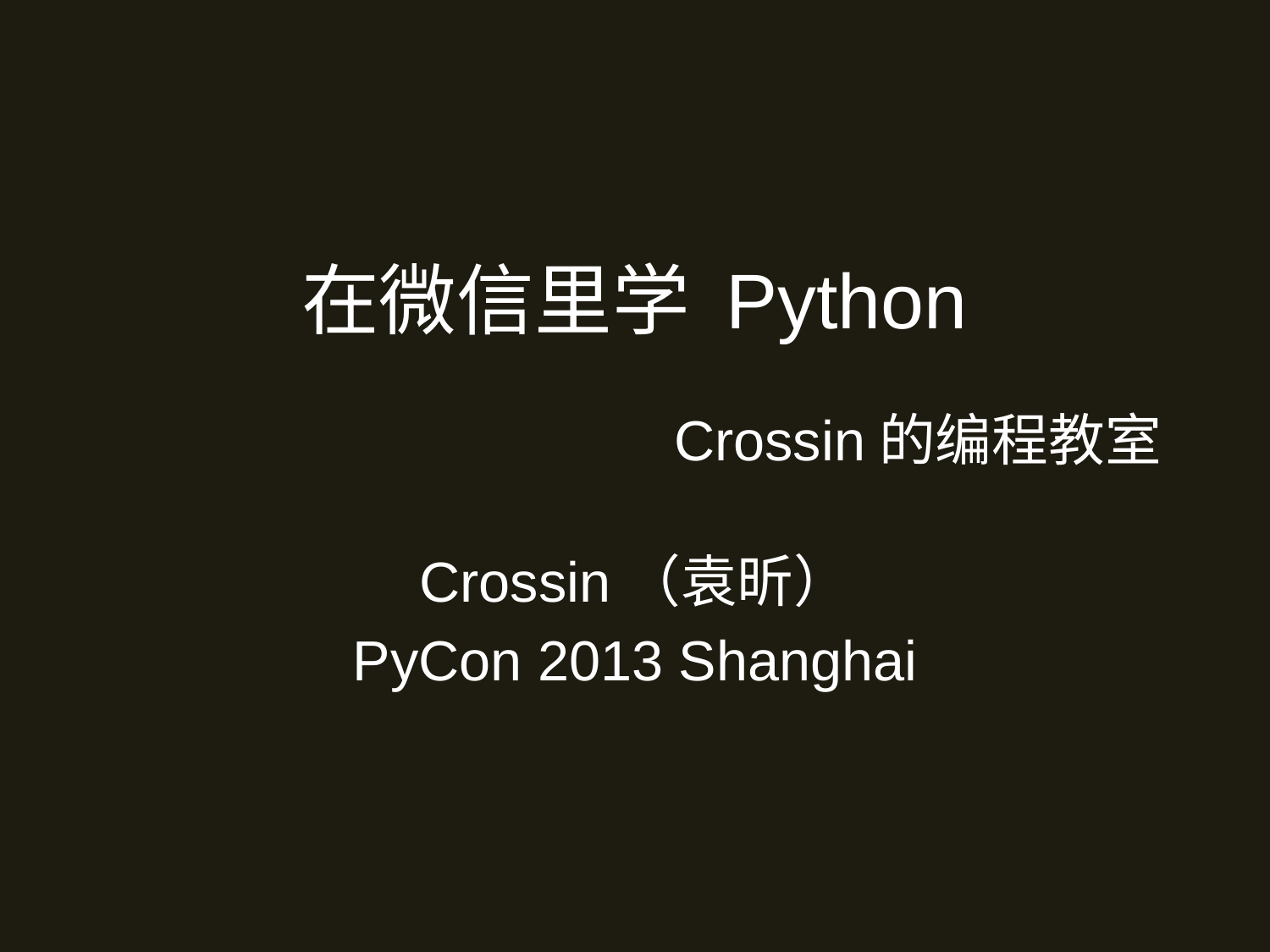

# 在微信里学 Python
Crossin的编程教室
Crossin（袁昕）
PyCon 2013 Shanghai